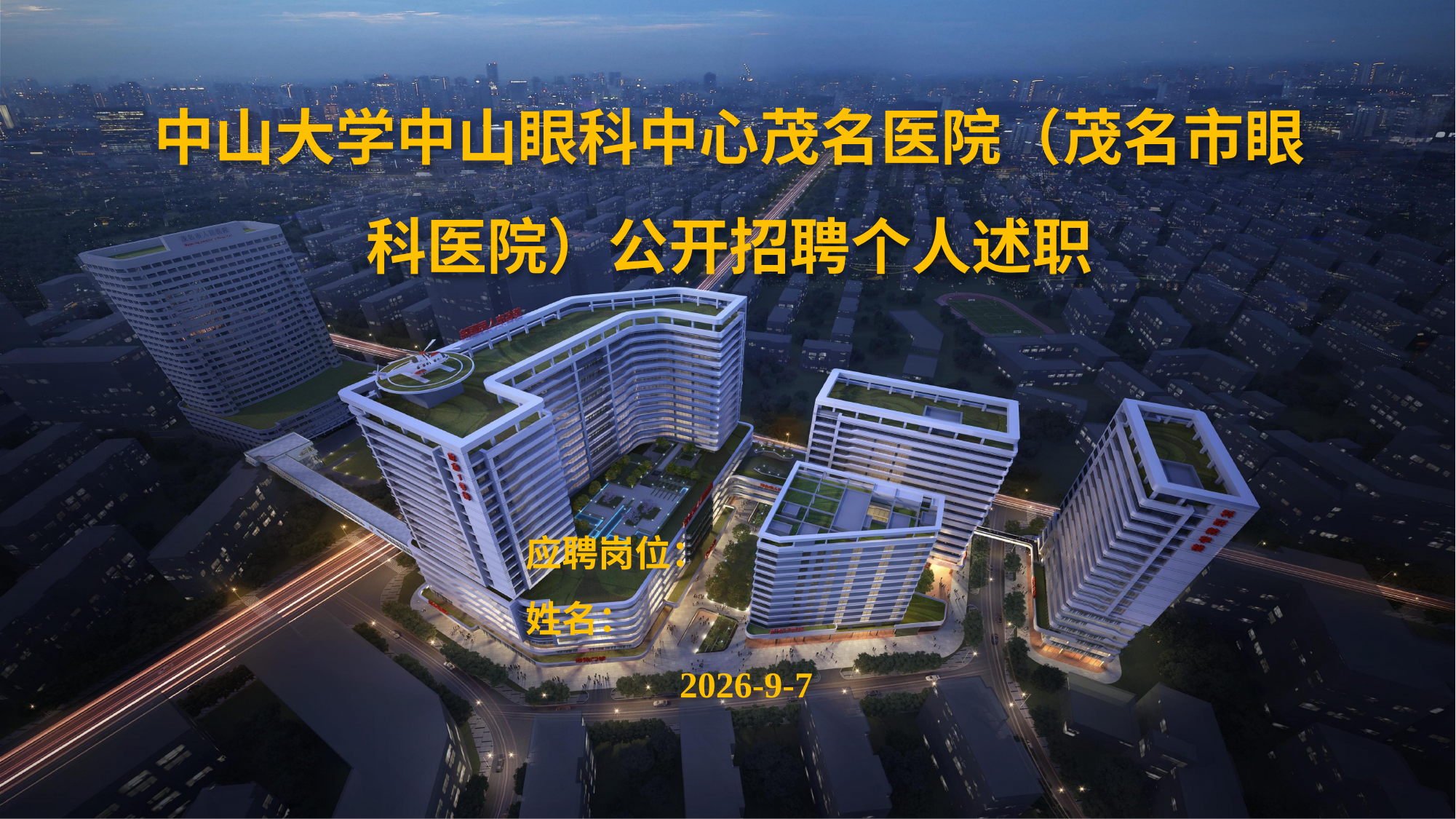

中山大学中山眼科中心茂名医院（茂名市眼科医院）公开招聘个人述职
应聘岗位：
姓名：
2026-9-7